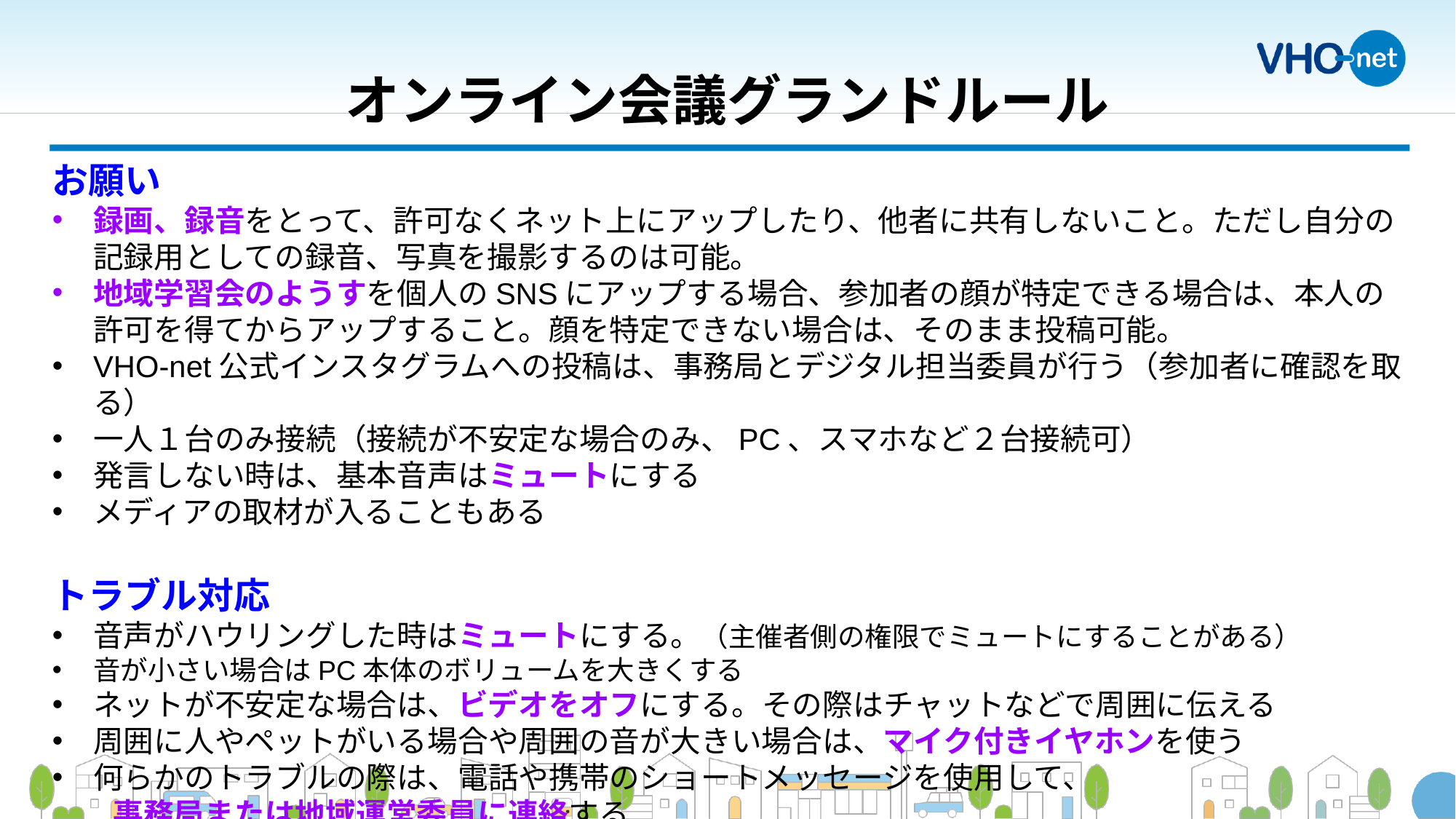

オンライン会議グランドルール
お願い
録画、録音をとって、許可なくネット上にアップしたり、他者に共有しないこと。ただし自分の記録用としての録音、写真を撮影するのは可能。
地域学習会のようすを個人のSNSにアップする場合、参加者の顔が特定できる場合は、本人の許可を得てからアップすること。顔を特定できない場合は、そのまま投稿可能。
VHO-net公式インスタグラムへの投稿は、事務局とデジタル担当委員が行う（参加者に確認を取る）
一人１台のみ接続（接続が不安定な場合のみ、PC、スマホなど２台接続可）
発言しない時は、基本音声はミュートにする
メディアの取材が入ることもある

トラブル対応
音声がハウリングした時はミュートにする。（主催者側の権限でミュートにすることがある）
音が小さい場合はPC本体のボリュームを大きくする
ネットが不安定な場合は、ビデオをオフにする。その際はチャットなどで周囲に伝える
周囲に人やペットがいる場合や周囲の音が大きい場合は、マイク付きイヤホンを使う
何らかのトラブルの際は、電話や携帯のショートメッセージを使用して、
　　事務局または地域運営委員に連絡する